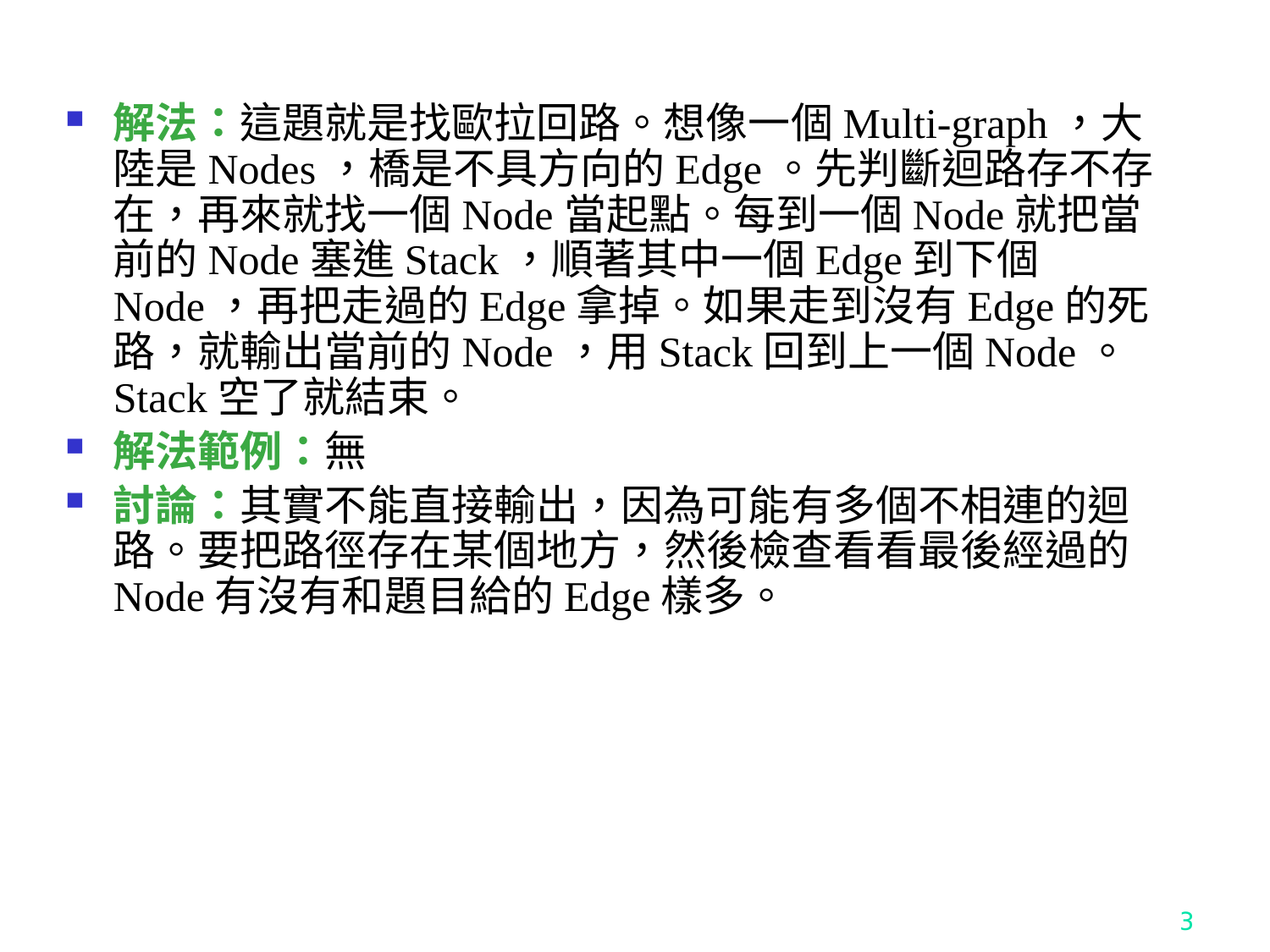

解法：這題就是找歐拉回路。想像一個Multi-graph，大陸是Nodes，橋是不具方向的Edge。先判斷迴路存不存在，再來就找一個Node當起點。每到一個Node就把當前的Node塞進Stack，順著其中一個Edge到下個Node，再把走過的Edge拿掉。如果走到沒有Edge的死路，就輸出當前的Node，用Stack回到上一個Node。Stack空了就結束。
解法範例：無
討論：其實不能直接輸出，因為可能有多個不相連的迴路。要把路徑存在某個地方，然後檢查看看最後經過的Node有沒有和題目給的Edge樣多。
3